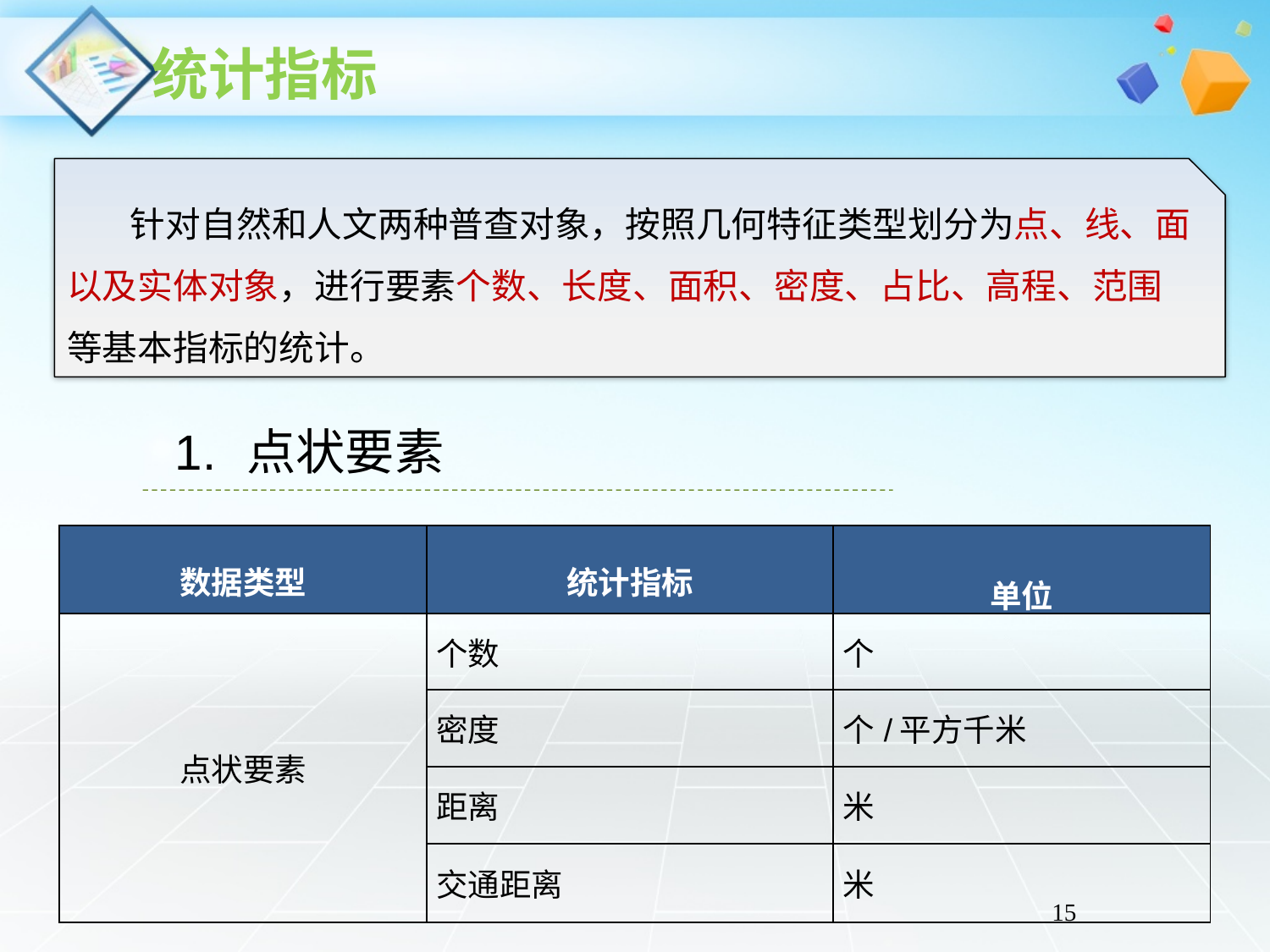

针对自然和人文两种普查对象，按照几何特征类型划分为点、线、面以及实体对象，进行要素个数、长度、面积、密度、占比、高程、范围等基本指标的统计。
点状要素

| 数据类型 | 统计指标 | 单位 |
| --- | --- | --- |
| 点状要素 | 个数 | 个 |
|  | 密度 | 个/平方千米 |
|  | 距离 | 米 |
|  | 交通距离 | 米 |
15